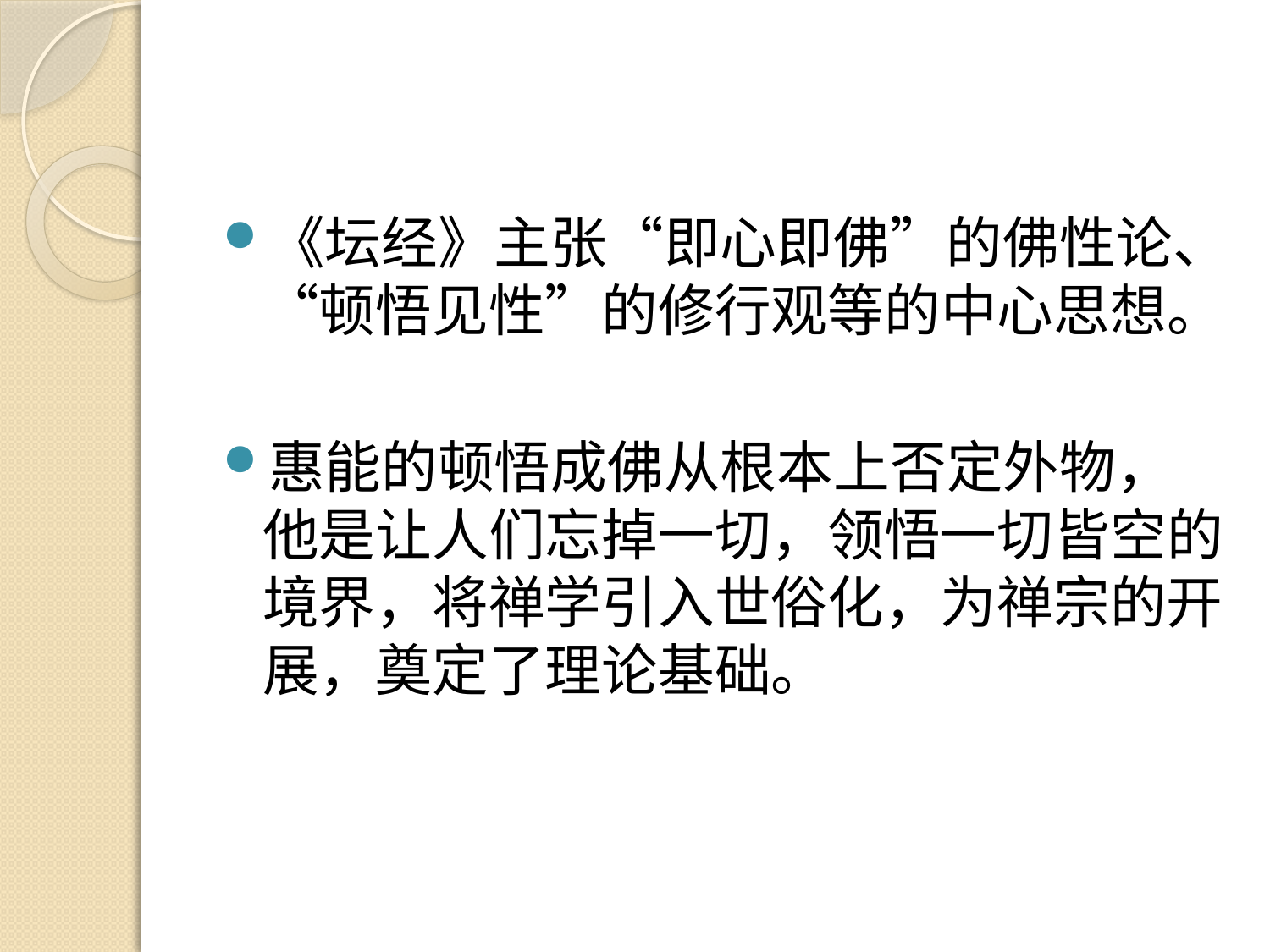

《坛经》主张“即心即佛”的佛性论、“顿悟见性”的修行观等的中心思想。

惠能的顿悟成佛从根本上否定外物，他是让人们忘掉一切，领悟一切皆空的境界，将禅学引入世俗化，为禅宗的开展，奠定了理论基础。